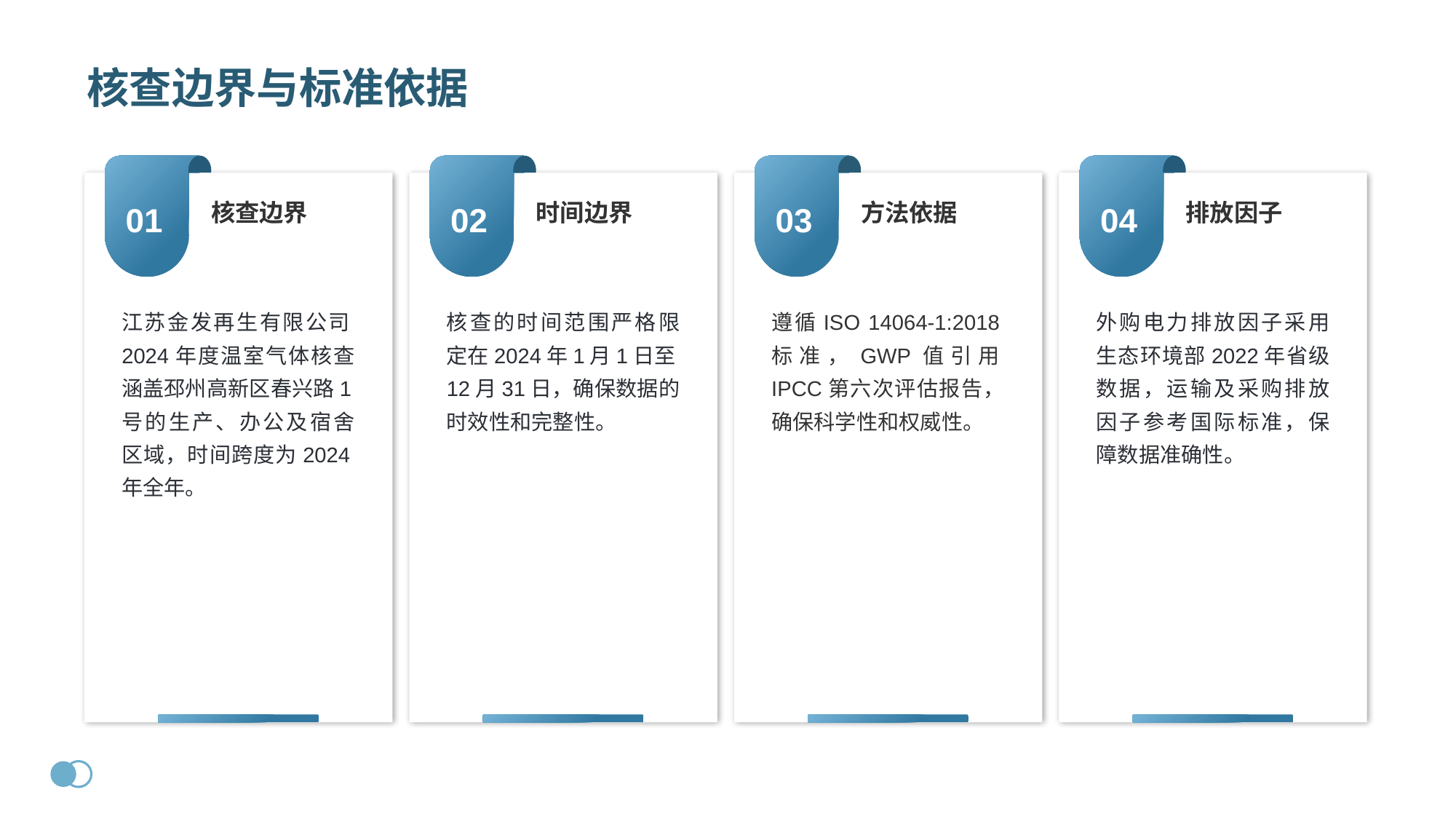

核查边界与标准依据

01

02

03

04

核查边界
时间边界
方法依据
排放因子
江苏金发再生有限公司2024年度温室气体核查涵盖邳州高新区春兴路1号的生产、办公及宿舍区域，时间跨度为2024年全年。
核查的时间范围严格限定在2024年1月1日至12月31日，确保数据的时效性和完整性。
遵循ISO 14064-1:2018标准，GWP值引用IPCC第六次评估报告，确保科学性和权威性。
外购电力排放因子采用生态环境部2022年省级数据，运输及采购排放因子参考国际标准，保障数据准确性。